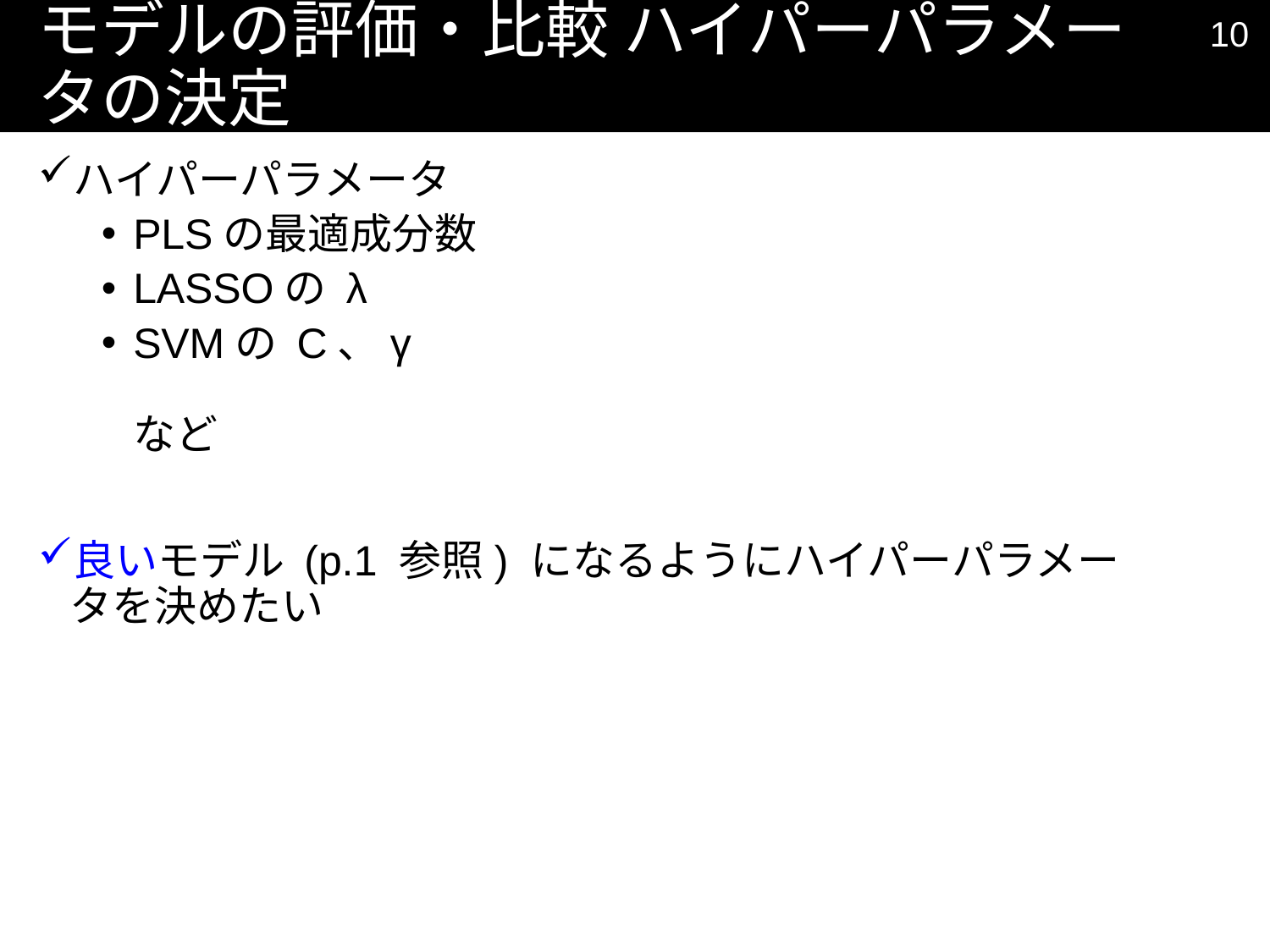

10
# モデルの評価・比較 ハイパーパラメータの決定
ハイパーパラメータ
PLSの最適成分数
LASSOの λ
SVMの C、γ
など

良いモデル (p.1 参照) になるようにハイパーパラメータを決めたい